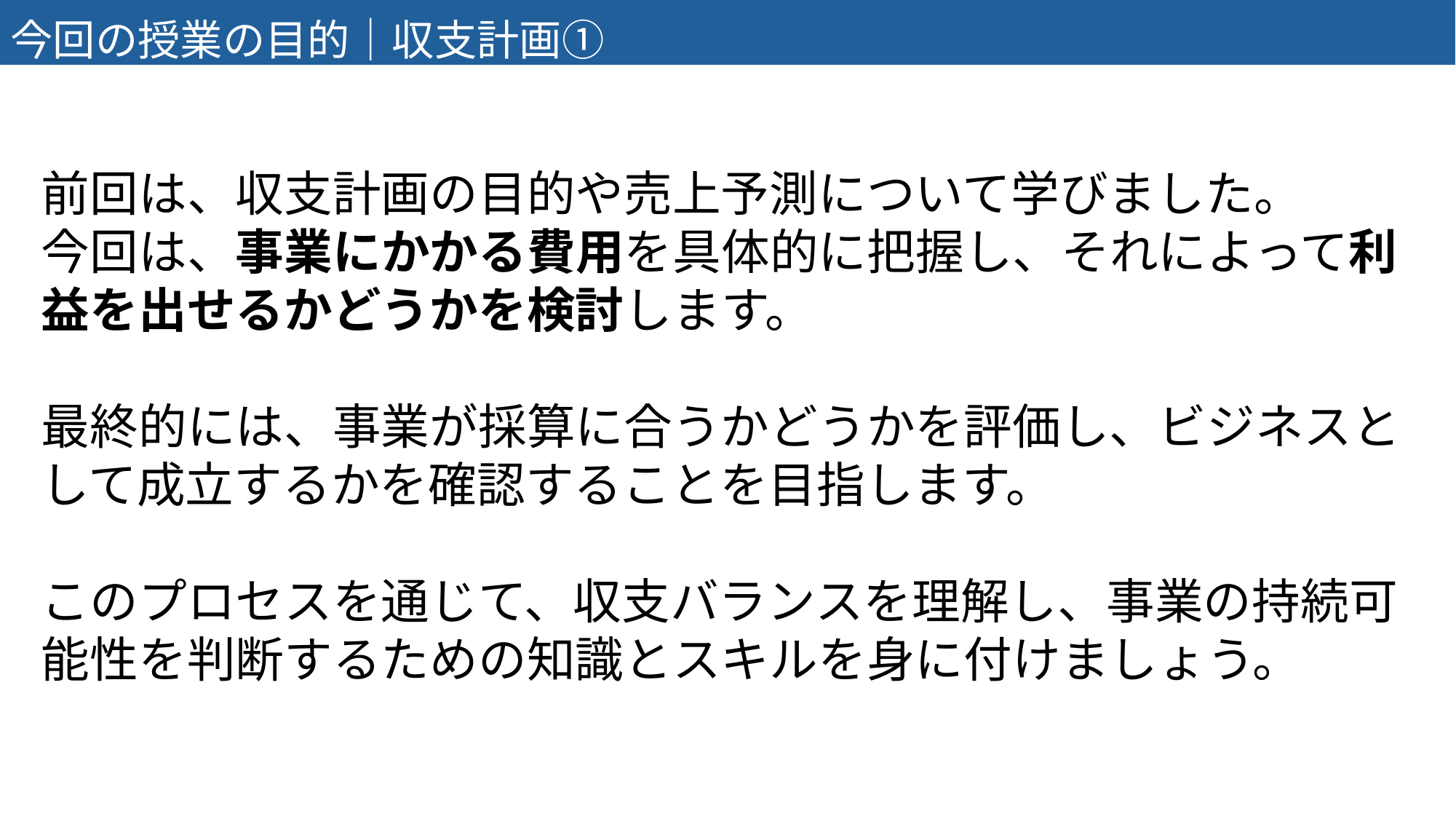

今回の授業の目的｜収支計画①
前回は、収支計画の目的や売上予測について学びました。
今回は、事業にかかる費用を具体的に把握し、それによって利益を出せるかどうかを検討します。

最終的には、事業が採算に合うかどうかを評価し、ビジネスとして成立するかを確認することを目指します。

このプロセスを通じて、収支バランスを理解し、事業の持続可能性を判断するための知識とスキルを身に付けましょう。